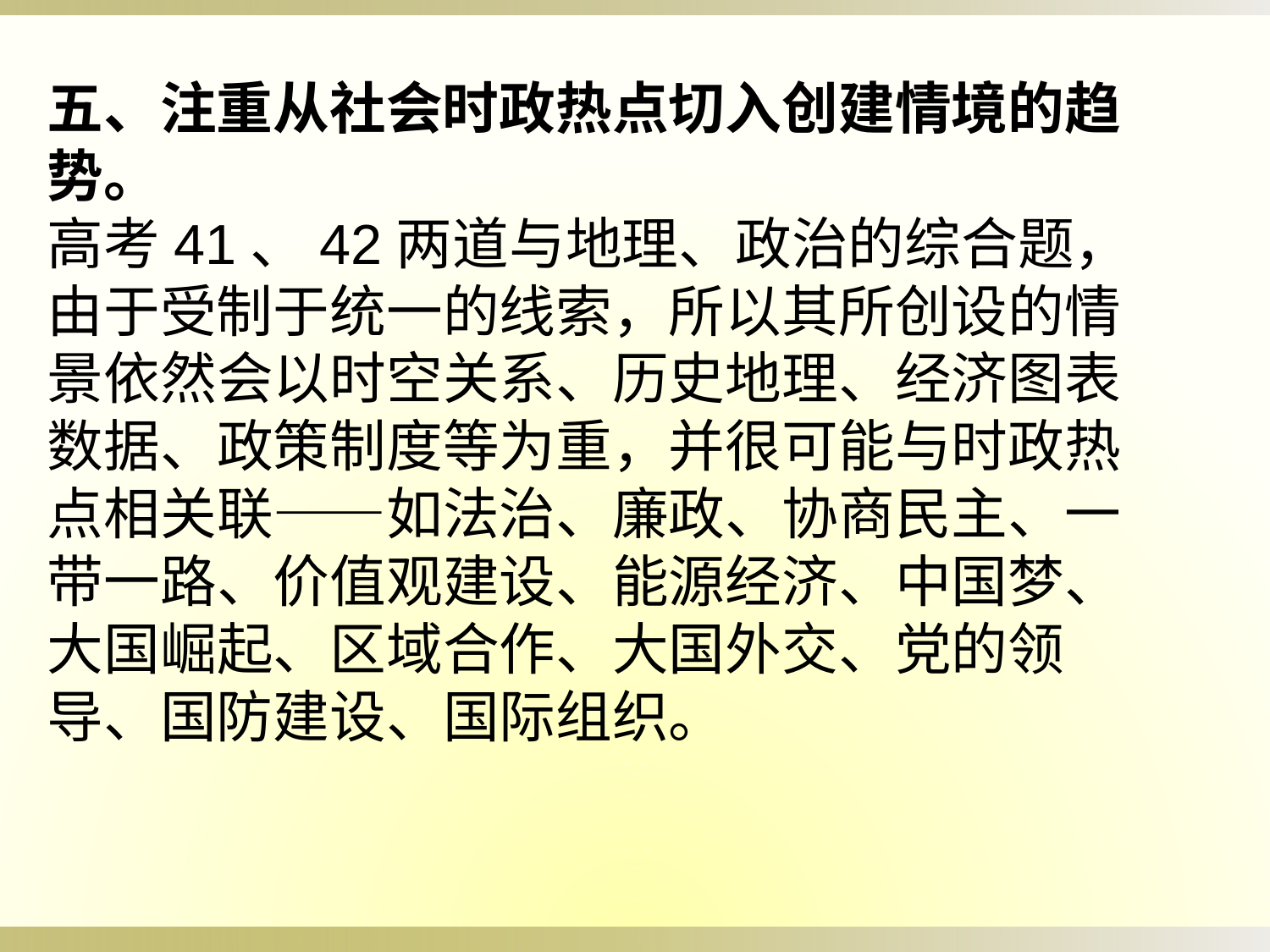

五、注重从社会时政热点切入创建情境的趋势。
高考41、42两道与地理、政治的综合题，由于受制于统一的线索，所以其所创设的情景依然会以时空关系、历史地理、经济图表数据、政策制度等为重，并很可能与时政热点相关联——如法治、廉政、协商民主、一带一路、价值观建设、能源经济、中国梦、大国崛起、区域合作、大国外交、党的领导、国防建设、国际组织。